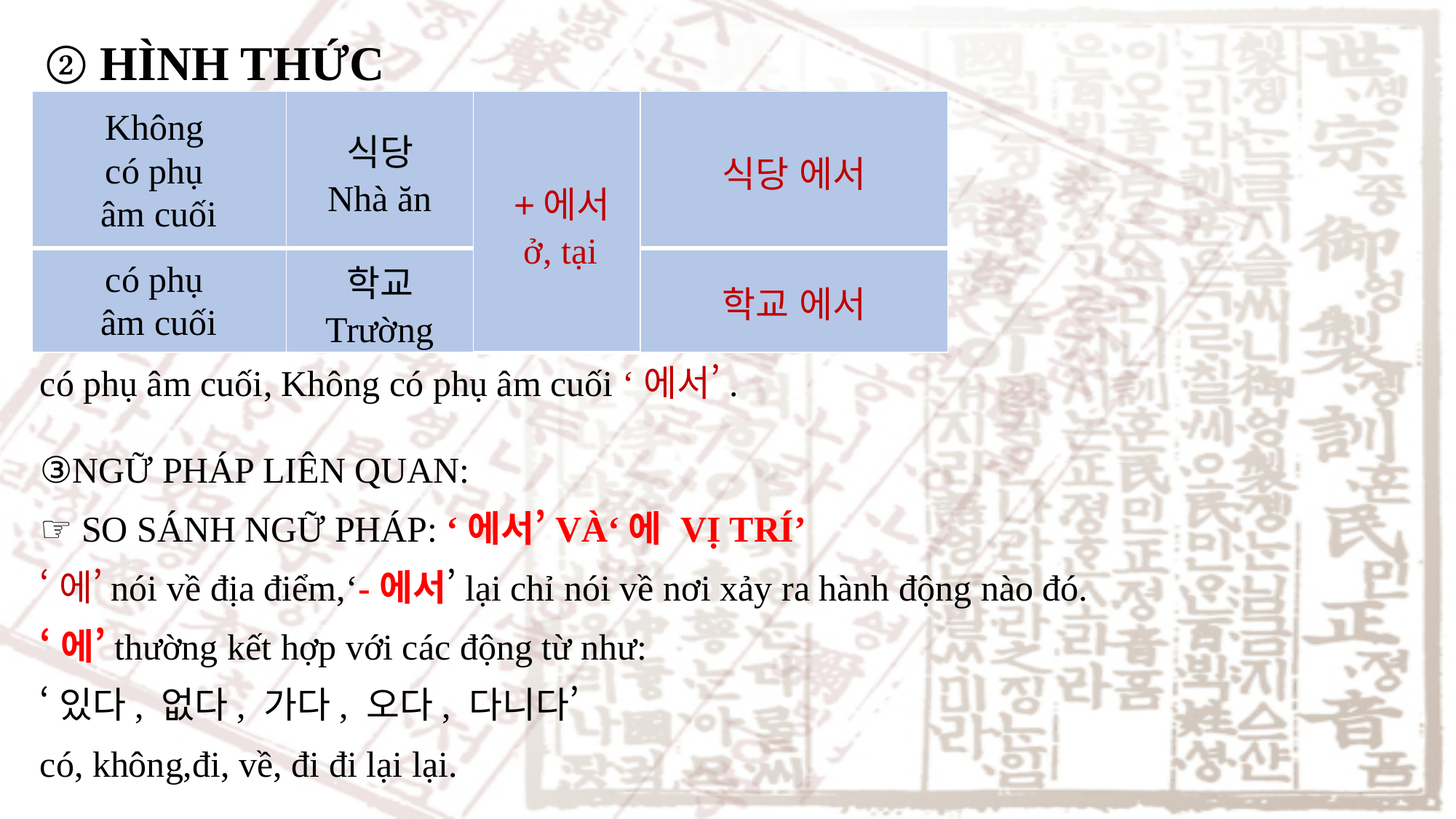

② HÌNH THỨC
| Không có phụ âm cuối | 식당 Nhà ăn | +에서 ở, tại | 식당 에서 |
| --- | --- | --- | --- |
| có phụ âm cuối | 학교 Trường |  | 학교 에서 |

có phụ âm cuối, Không có phụ âm cuối ‘에서’.

③NGỮ PHÁP LIÊN QUAN:
☞ SO SÁNH NGỮ PHÁP: ‘에서’VÀ‘에 VỊ TRÍ’
‘에’nói về địa điểm,‘-에서’lại chỉ nói về nơi xảy ra hành động nào đó.
‘에’thường kết hợp với các động từ như:
‘있다, 없다, 가다, 오다, 다니다’
có, không,đi, về, đi đi lại lại.